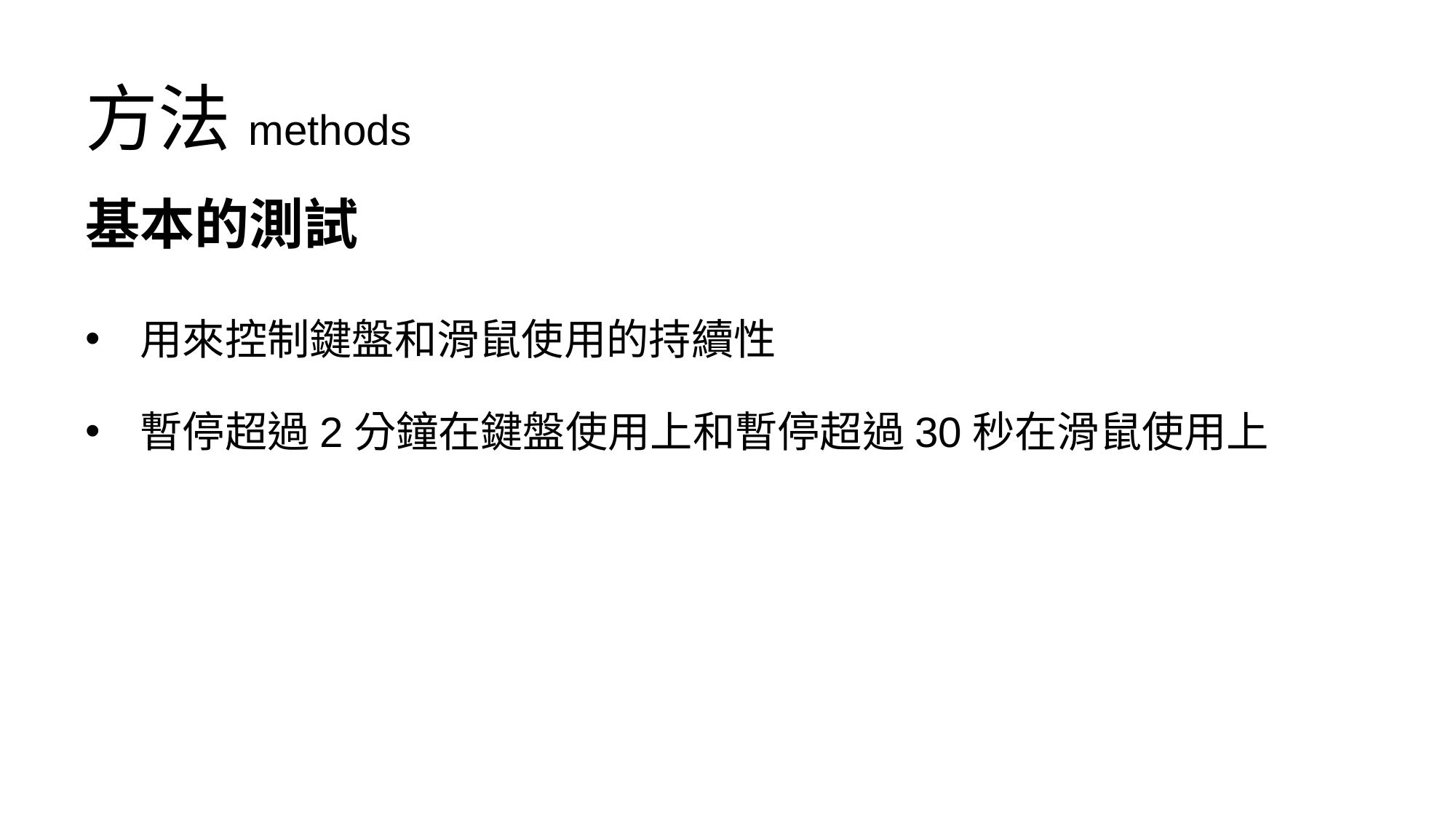

方法methods
基本的測試

用來控制鍵盤和滑鼠使用的持續性
暫停超過2分鐘在鍵盤使用上和暫停超過30秒在滑鼠使用上